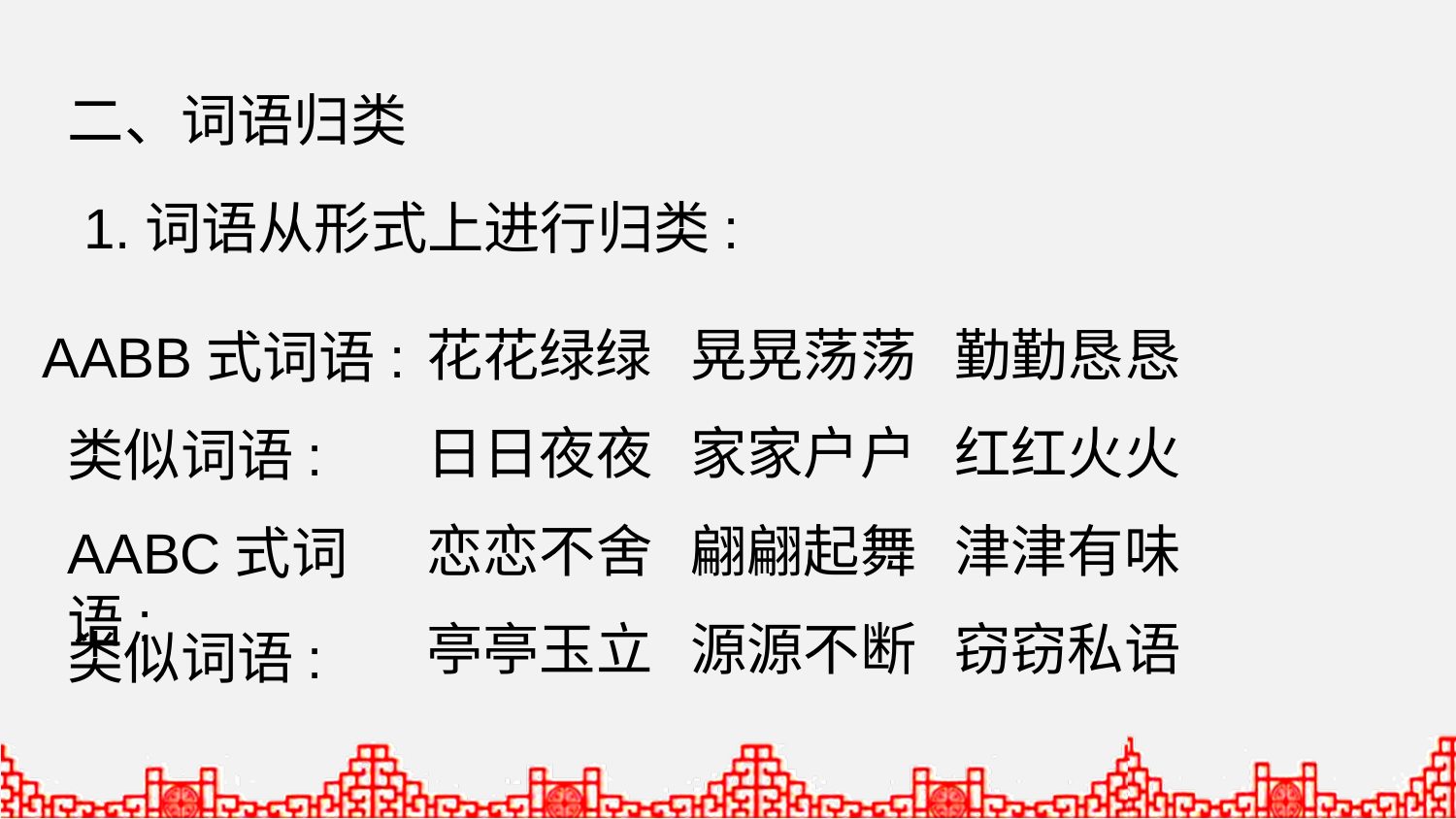

二、词语归类
1.词语从形式上进行归类:
花花绿绿   晃晃荡荡   勤勤恳恳
AABB式词语:
日日夜夜   家家户户   红红火火
类似词语:
恋恋不舍   翩翩起舞   津津有味
AABC式词语:
亭亭玉立   源源不断   窃窃私语
类似词语: